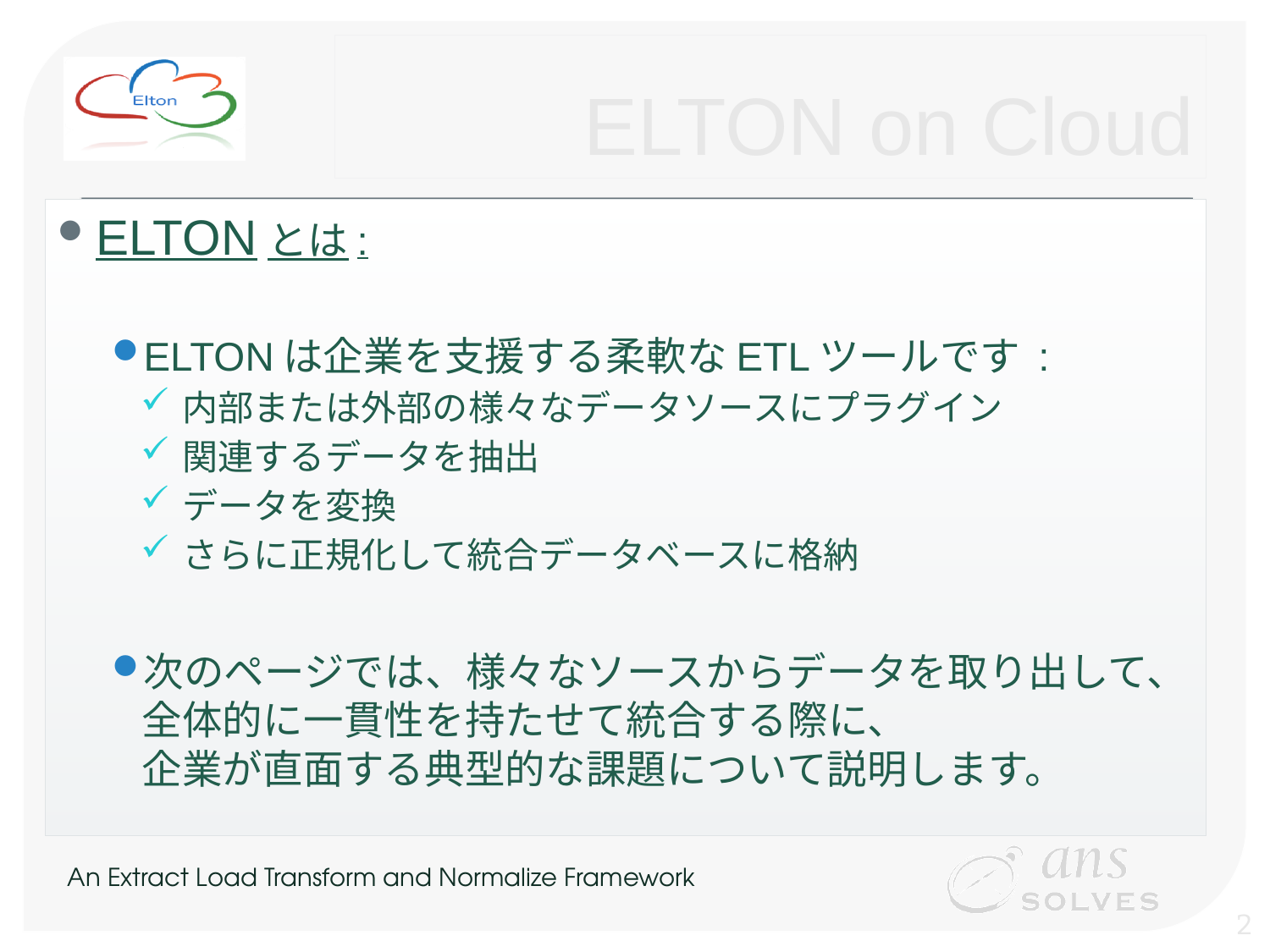

# ELTON on Cloud
ELTONとは:

ELTONは企業を支援する柔軟なETLツールです :
 内部または外部の様々なデータソースにプラグイン
 関連するデータを抽出
 データを変換
 さらに正規化して統合データベースに格納

次のページでは、様々なソースからデータを取り出して、
全体的に一貫性を持たせて統合する際に、
企業が直面する典型的な課題について説明します。

2